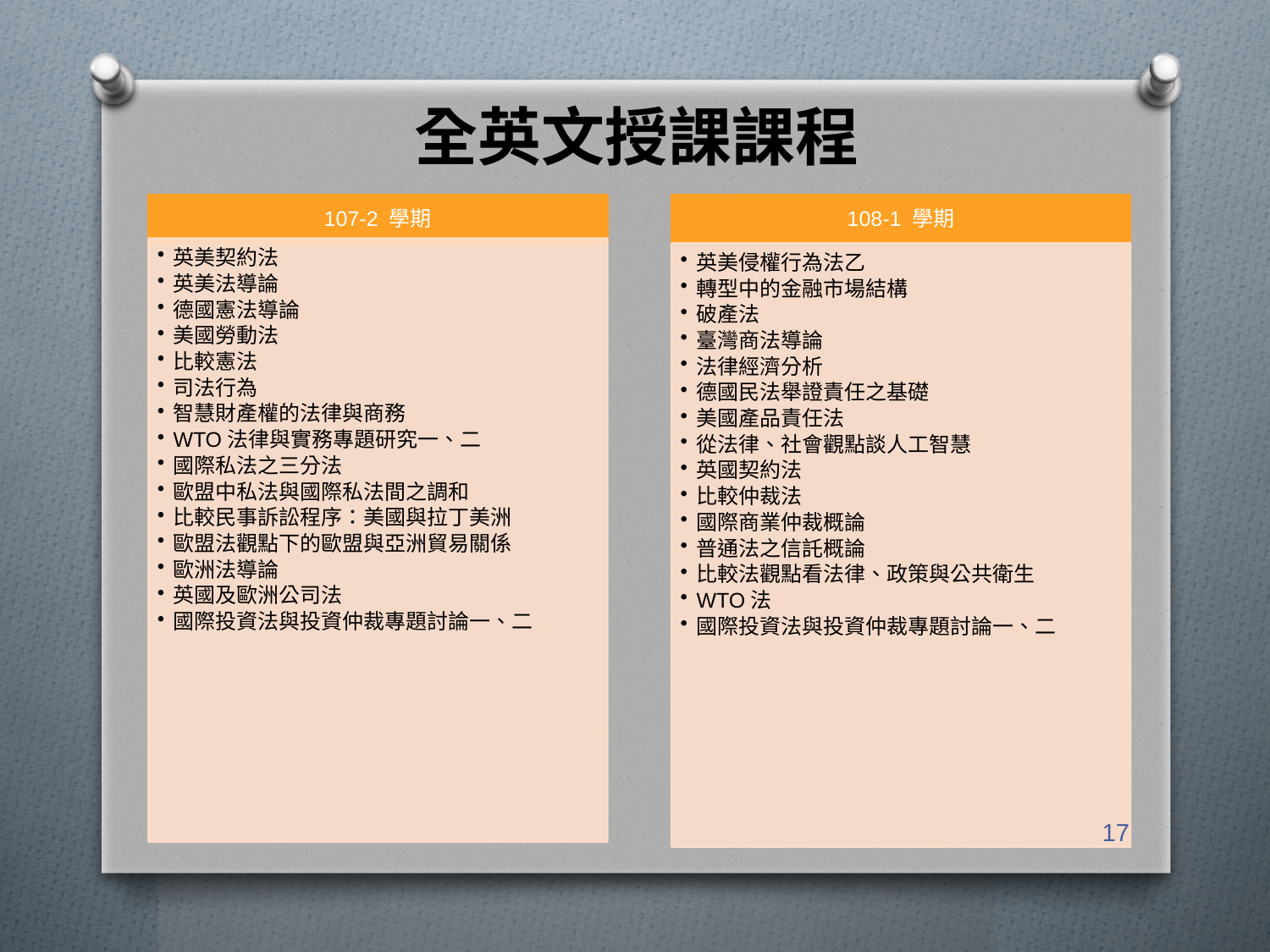

# 全英文授課課程
107-2 學期
英美契約法
英美法導論
德國憲法導論
美國勞動法
比較憲法
司法行為
智慧財產權的法律與商務
WTO法律與實務專題研究一、二
國際私法之三分法
歐盟中私法與國際私法間之調和
比較民事訴訟程序：美國與拉丁美洲
歐盟法觀點下的歐盟與亞洲貿易關係
歐洲法導論
英國及歐洲公司法
國際投資法與投資仲裁專題討論一、二
108-1 學期
英美侵權行為法乙
轉型中的金融市場結構
破產法
臺灣商法導論
法律經濟分析
德國民法舉證責任之基礎
美國產品責任法
從法律、社會觀點談人工智慧
英國契約法
比較仲裁法
國際商業仲裁概論
普通法之信託概論
比較法觀點看法律、政策與公共衛生
WTO法
國際投資法與投資仲裁專題討論一、二
17